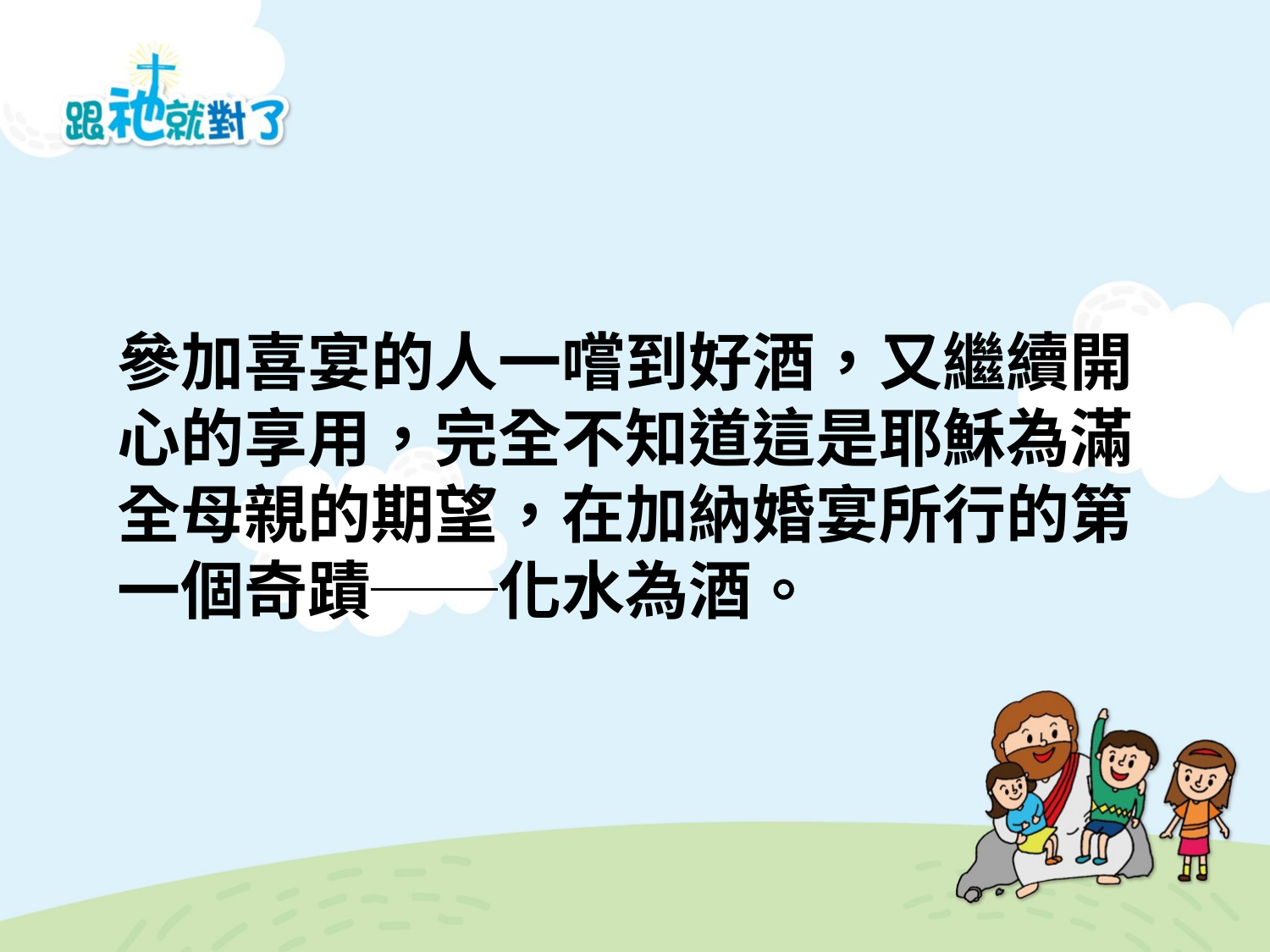

參加喜宴的人一嚐到好酒，又繼續開心的享用，完全不知道這是耶穌為滿全母親的期望，在加納婚宴所行的第一個奇蹟──化水為酒。